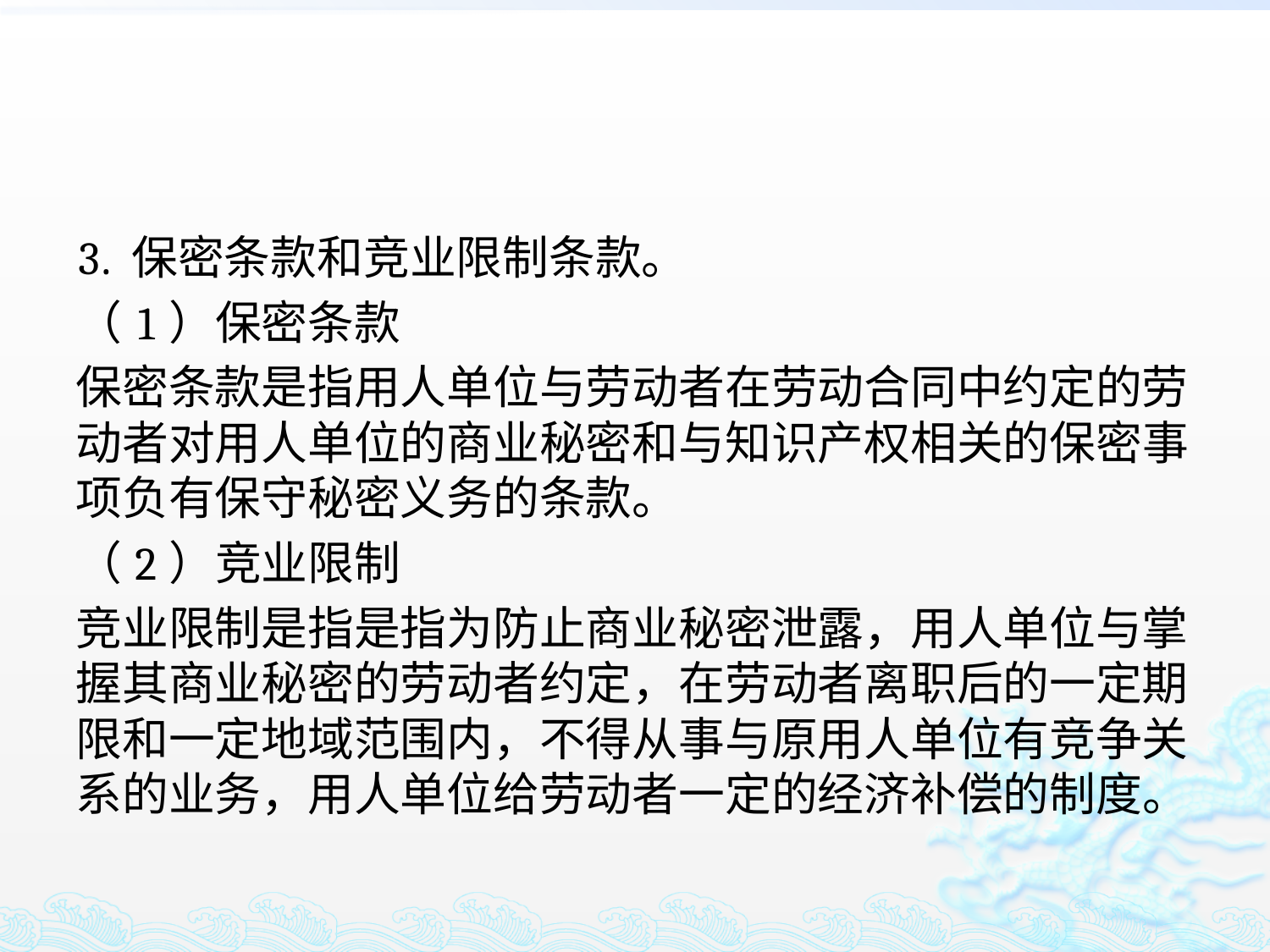

#
3. 保密条款和竞业限制条款。
（1）保密条款
保密条款是指用人单位与劳动者在劳动合同中约定的劳动者对用人单位的商业秘密和与知识产权相关的保密事项负有保守秘密义务的条款。
（2）竞业限制
竞业限制是指是指为防止商业秘密泄露，用人单位与掌握其商业秘密的劳动者约定，在劳动者离职后的一定期限和一定地域范围内，不得从事与原用人单位有竞争关系的业务，用人单位给劳动者一定的经济补偿的制度。